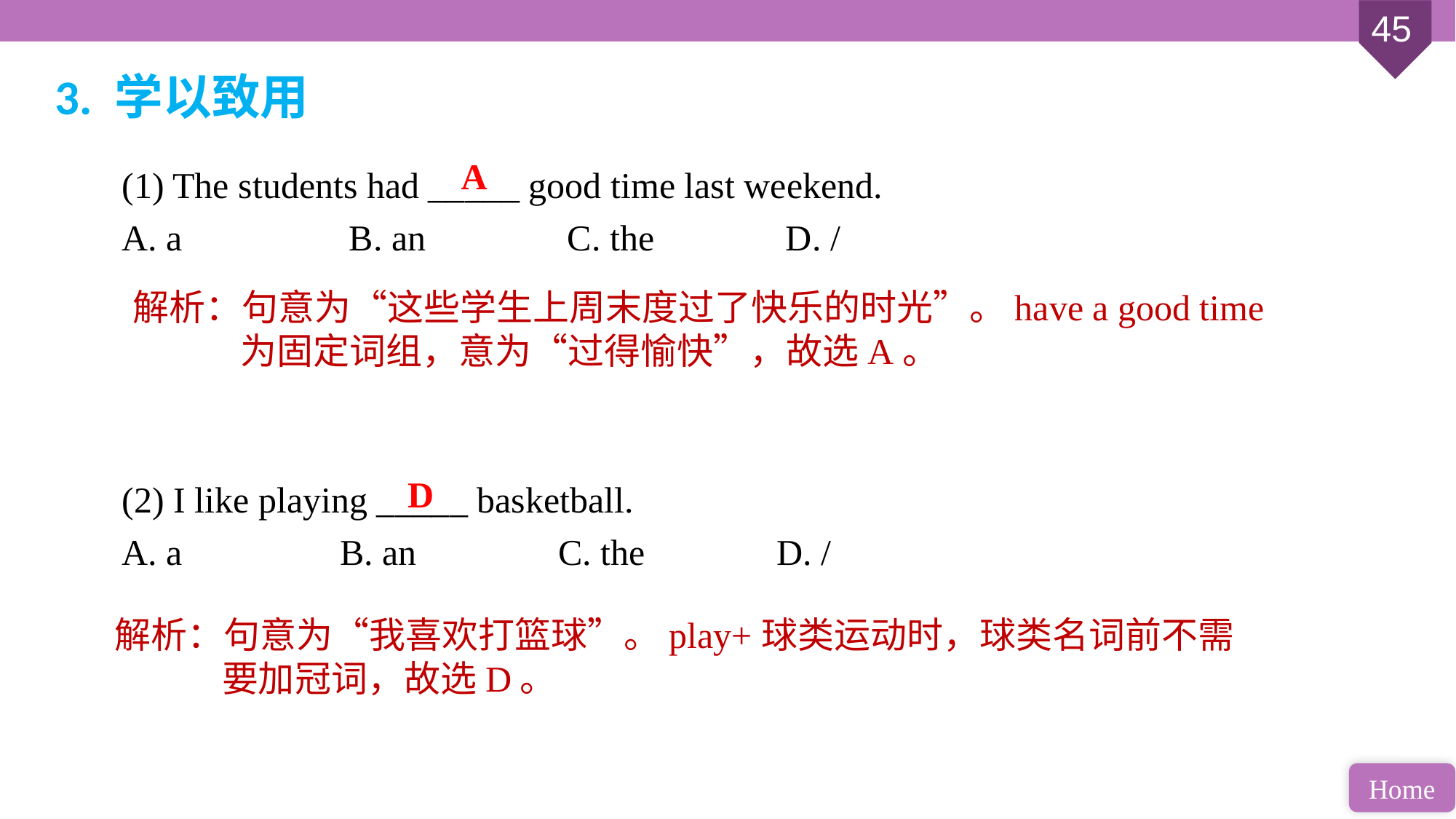

3. 学以致用
(1) The students had _____ good time last weekend.
A. a		 B. an		 C. the		 D. /

(2) I like playing _____ basketball.
A. a 		B. an 		C. the 		D. /
A
解析：句意为“这些学生上周末度过了快乐的时光”。have a good time为固定词组，意为“过得愉快”，故选A。
D
解析：句意为“我喜欢打篮球”。play+球类运动时，球类名词前不需要加冠词，故选D。